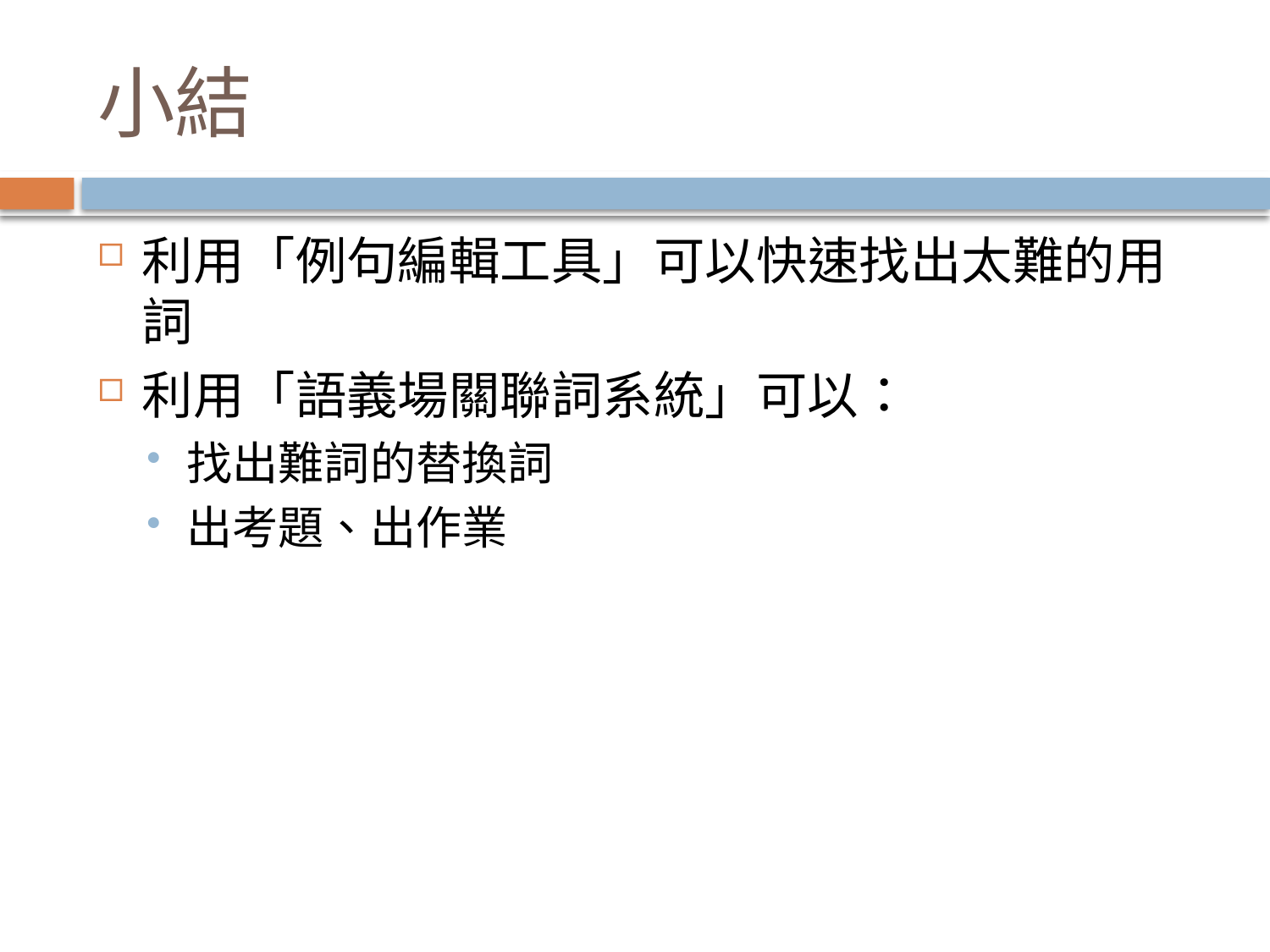

# 小結
利用「例句編輯工具」可以快速找出太難的用詞
利用「語義場關聯詞系統」可以：
找出難詞的替換詞
出考題、出作業